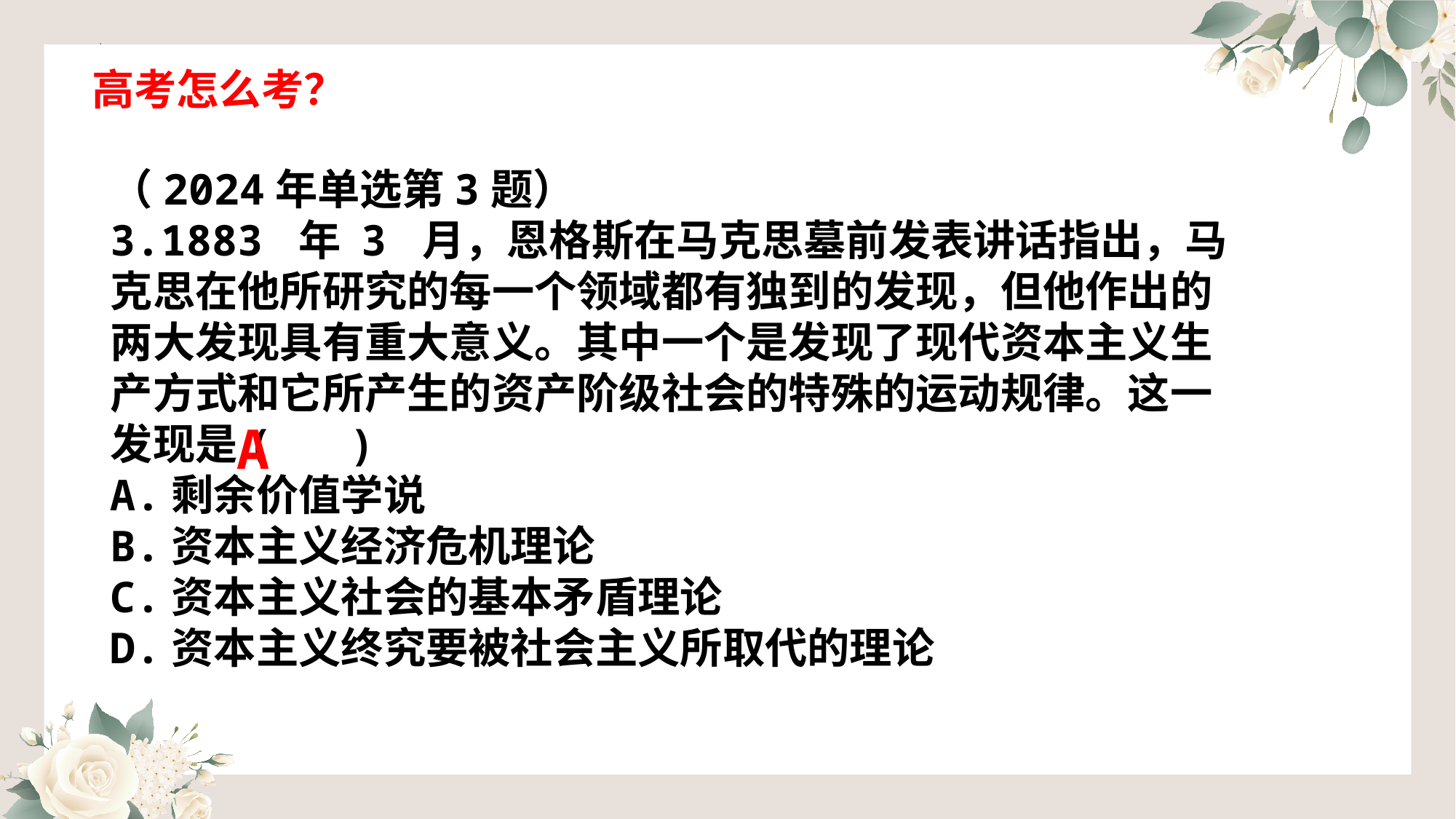

高考怎么考？
（2024年单选第3题）
3.1883 年 3 月，恩格斯在马克思墓前发表讲话指出，马克思在他所研究的每一个领域都有独到的发现，但他作出的两大发现具有重大意义。其中一个是发现了现代资本主义生产方式和它所产生的资产阶级社会的特殊的运动规律。这一发现是(   )
A.剩余价值学说
B.资本主义经济危机理论
C.资本主义社会的基本矛盾理论
D.资本主义终究要被社会主义所取代的理论
A